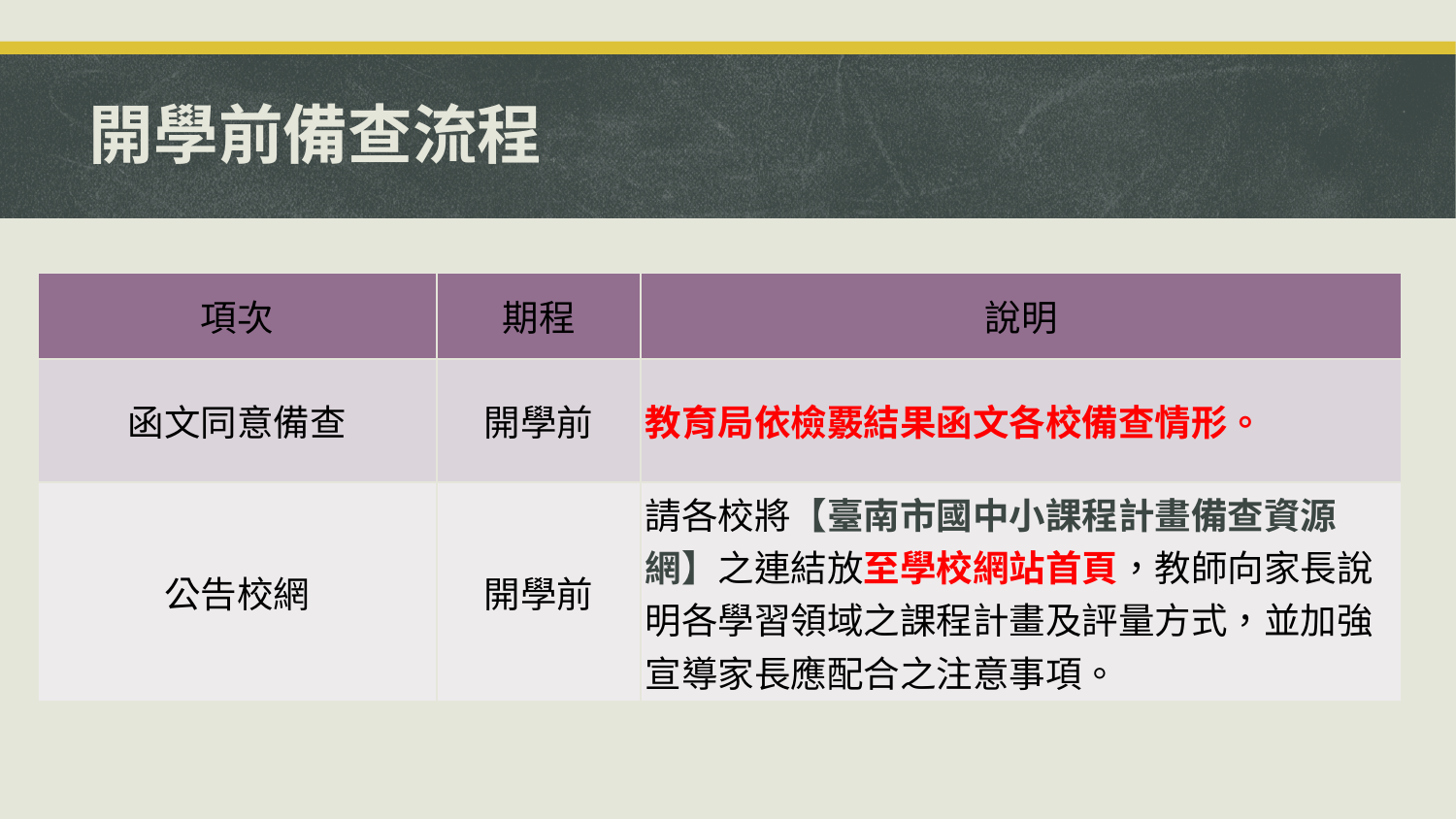

# 開學前備查流程
| 項次 | 期程 | 說明 |
| --- | --- | --- |
| 函文同意備查 | 開學前 | 教育局依檢覈結果函文各校備查情形。 |
| 公告校網 | 開學前 | 請各校將【臺南市國中小課程計畫備查資源網】之連結放至學校網站首頁，教師向家長說明各學習領域之課程計畫及評量方式，並加強宣導家長應配合之注意事項。 |